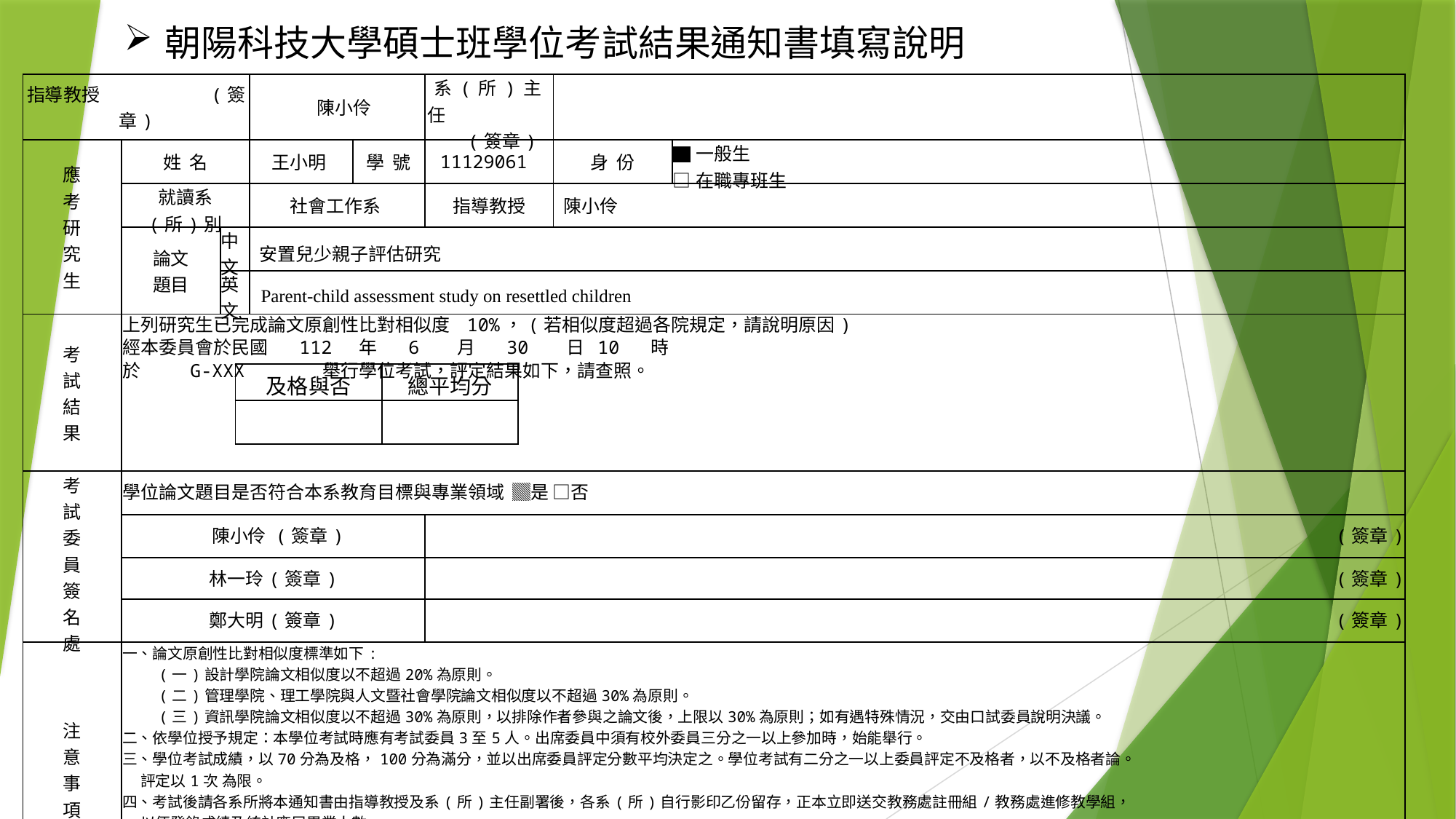

朝陽科技大學碩士班學位考試結果通知書填寫說明

| 指導教授 　 (簽章) |  |  | 陳小伶 |  | 系(所)主任 　 　　(簽章) |  |  |
| --- | --- | --- | --- | --- | --- | --- | --- |
| 應 考 研 究 生 | 姓 名 |  | 王小明 | 學 號 | 11129061 | 身 份 | ▇一般生 □在職專班生 |
|  | 就讀系 (所)別 |  | 社會工作系 |  | 指導教授 | 陳小伶 |  |
|  | 論文 題目 | 中文 | 安置兒少親子評估研究 |  |  |  |  |
|  |  | 英文 | Parent-child assessment study on resettled children |  |  |  |  |
| 考 試 結 果 | 上列研究生已完成論文原創性比對相似度 10%，(若相似度超過各院規定，請說明原因) 經本委員會於民國　 112 年　 6 月　 30 日 10　 時 於　　 G-XXX 　　 舉行學位考試，評定結果如下，請查照。 |  |  |  |  |  |  |
| 考 試 委 員 簽 名 處 | 學位論文題目是否符合本系教育目標與專業領域 ▓是 □否 |  |  |  |  |  |  |
|  | 陳小伶 (簽章) |  |  |  | (簽章) |  |  |
|  | 林一玲(簽章) |  |  |  | (簽章) |  |  |
|  | 鄭大明(簽章) |  |  |  | (簽章) |  |  |
| 注 意 事 項 | 一、論文原創性比對相似度標準如下: (一)設計學院論文相似度以不超過20%為原則。 (二)管理學院、理工學院與人文暨社會學院論文相似度以不超過30%為原則。 (三)資訊學院論文相似度以不超過30%為原則，以排除作者參與之論文後，上限以30%為原則；如有遇特殊情況，交由口試委員說明決議。 二、依學位授予規定：本學位考試時應有考試委員3至5人。出席委員中須有校外委員三分之一以上參加時，始能舉行。 三、學位考試成績，以70分為及格，100分為滿分，並以出席委員評定分數平均決定之。學位考試有二分之一以上委員評定不及格者，以不及格者論。 評定以1次 為限。 四、考試後請各系所將本通知書由指導教授及系(所)主任副署後，各系(所)自行影印乙份留存，正本立即送交教務處註冊組/教務處進修教學組， 以便登錄成績及統計應屆畢業人數。 五、本校為辦理碩士班學位考試結果通知之目的，本表蒐集之基本資料 (C001辨識個人者、C057應考人記錄、C056著作)，在申請期間於校務地區進行審核 碩士班學位考試結果通知及必要之業務聯繫作業，若未提供正確完整之資料，將無法完成申請。你得依個人資料保護法第3條行使查閱、更正個資等當 事人權利，行使方式請洽本校註冊組(分機4012~4015)。 |  |  |  |  |  |  |
#
| 及格與否 | 總平均分 |
| --- | --- |
|  |  |
|  |  |  |
| --- | --- | --- |
|  |  |  |
|  |  |  |
|  |  |  |